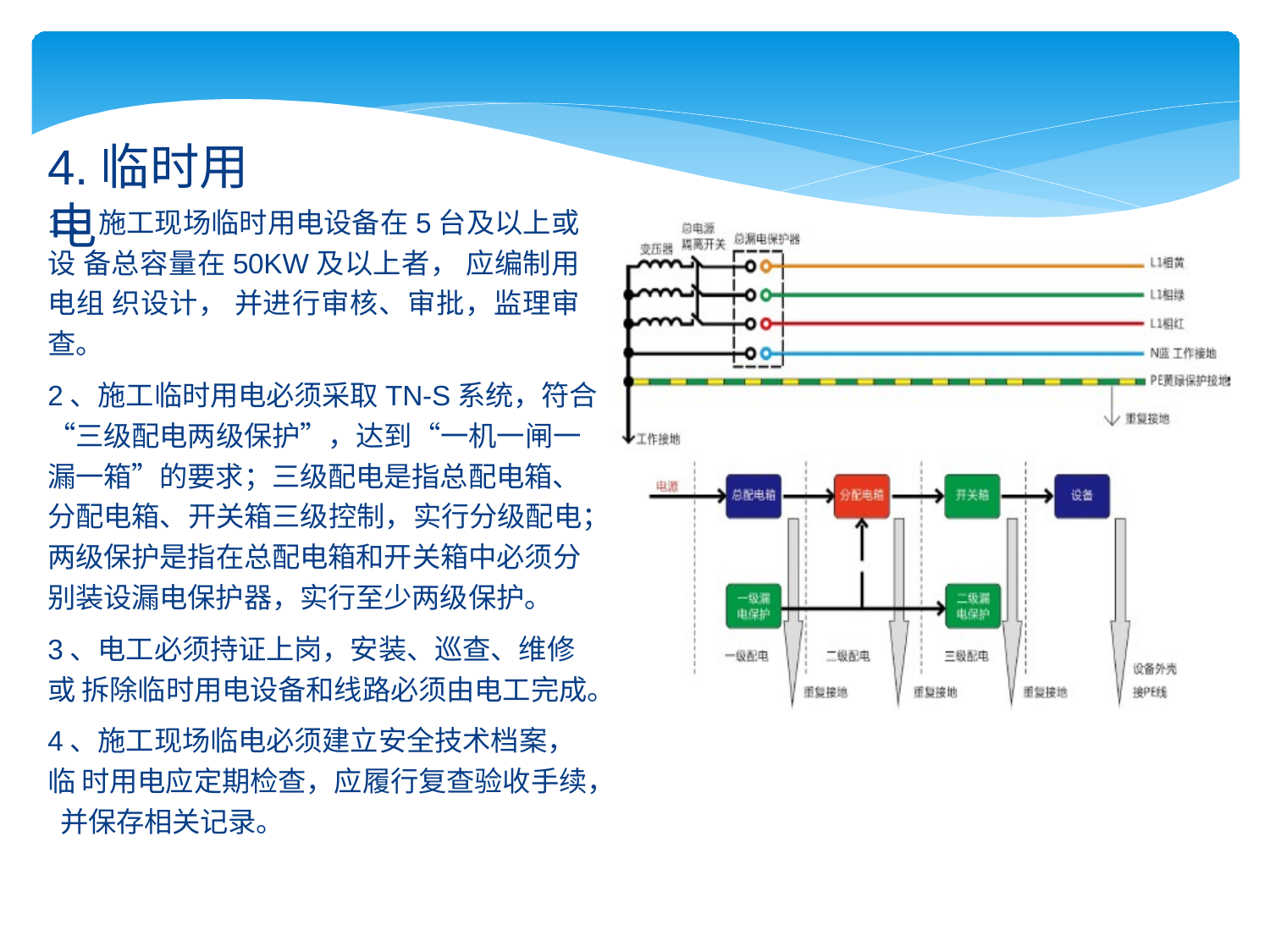

# 4.临时用电
1、施工现场临时用电设备在5台及以上或设 备总容量在50KW及以上者， 应编制用电组 织设计， 并进行审核、审批，监理审查。
2、施工临时用电必须采取TN-S系统，符合 “三级配电两级保护”，达到“一机一闸一 漏一箱”的要求；三级配电是指总配电箱、 分配电箱、开关箱三级控制，实行分级配电； 两级保护是指在总配电箱和开关箱中必须分 别装设漏电保护器，实行至少两级保护。
3、电工必须持证上岗，安装、巡查、维修或 拆除临时用电设备和线路必须由电工完成。
4、施工现场临电必须建立安全技术档案，临 时用电应定期检查，应履行复查验收手续，  并保存相关记录。